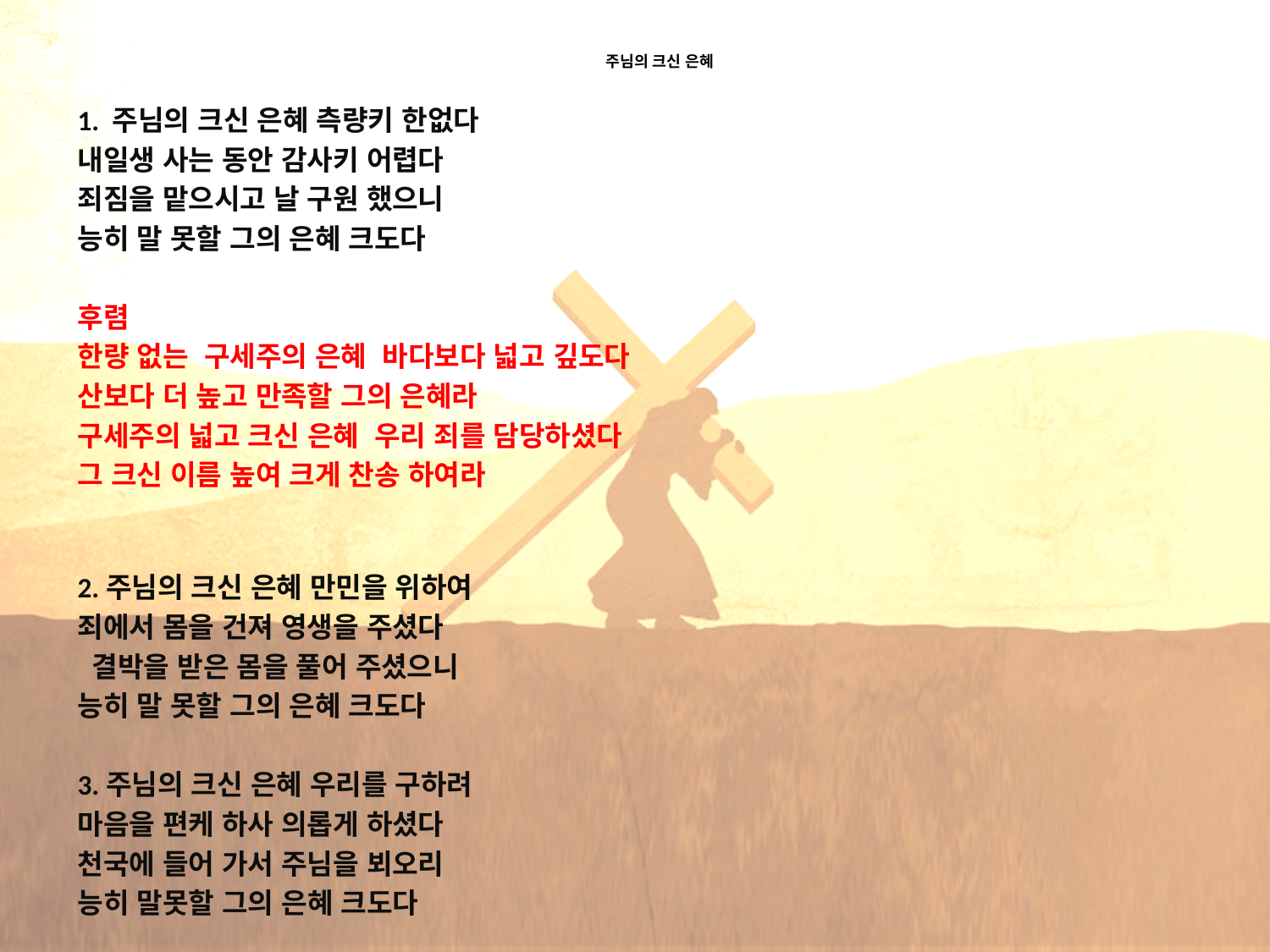

# 주님의 크신 은혜
1. 주님의 크신 은혜 측량키 한없다
내일생 사는 동안 감사키 어렵다
죄짐을 맡으시고 날 구원 했으니
능히 말 못할 그의 은혜 크도다

후렴
한량 없는  구세주의 은혜  바다보다 넓고 깊도다
산보다 더 높고 만족할 그의 은혜라
구세주의 넓고 크신 은혜  우리 죄를 담당하셨다
그 크신 이름 높여 크게 찬송 하여라

2.주님의 크신 은혜 만민을 위하여
죄에서 몸을 건져 영생을 주셨다
 결박을 받은 몸을 풀어 주셨으니
능히 말 못할 그의 은혜 크도다

3.주님의 크신 은혜 우리를 구하려
마음을 편케 하사 의롭게 하셨다
천국에 들어 가서 주님을 뵈오리
능히 말못할 그의 은혜 크도다